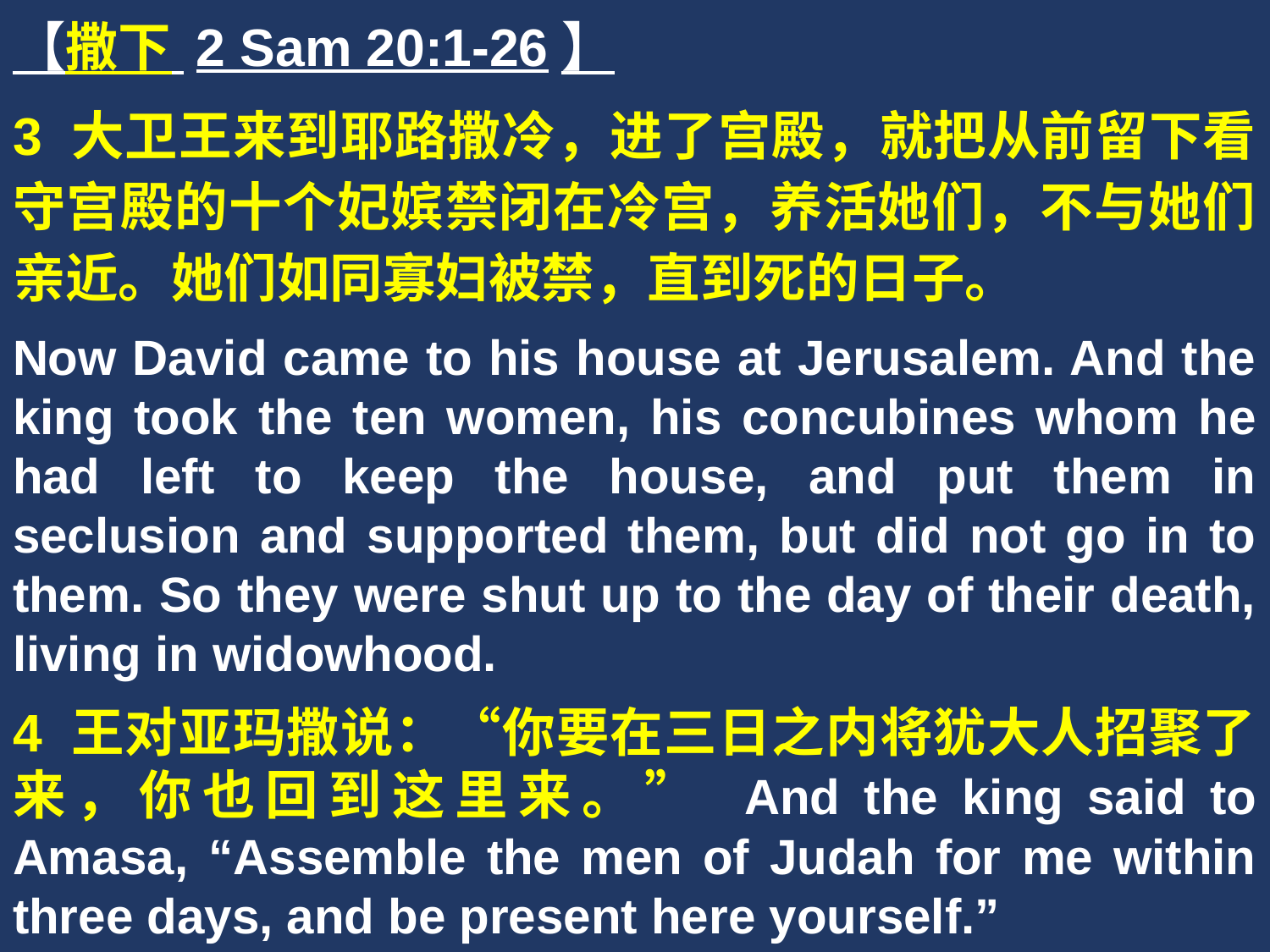

【撒下 2 Sam 20:1-26】
3 大卫王来到耶路撒冷，进了宫殿，就把从前留下看守宫殿的十个妃嫔禁闭在冷宫，养活她们，不与她们亲近。她们如同寡妇被禁，直到死的日子。
Now David came to his house at Jerusalem. And the king took the ten women, his concubines whom he had left to keep the house, and put them in seclusion and supported them, but did not go in to them. So they were shut up to the day of their death, living in widowhood.
4 王对亚玛撒说：“你要在三日之内将犹大人招聚了来，你也回到这里来。” And the king said to Amasa, “Assemble the men of Judah for me within three days, and be present here yourself.”